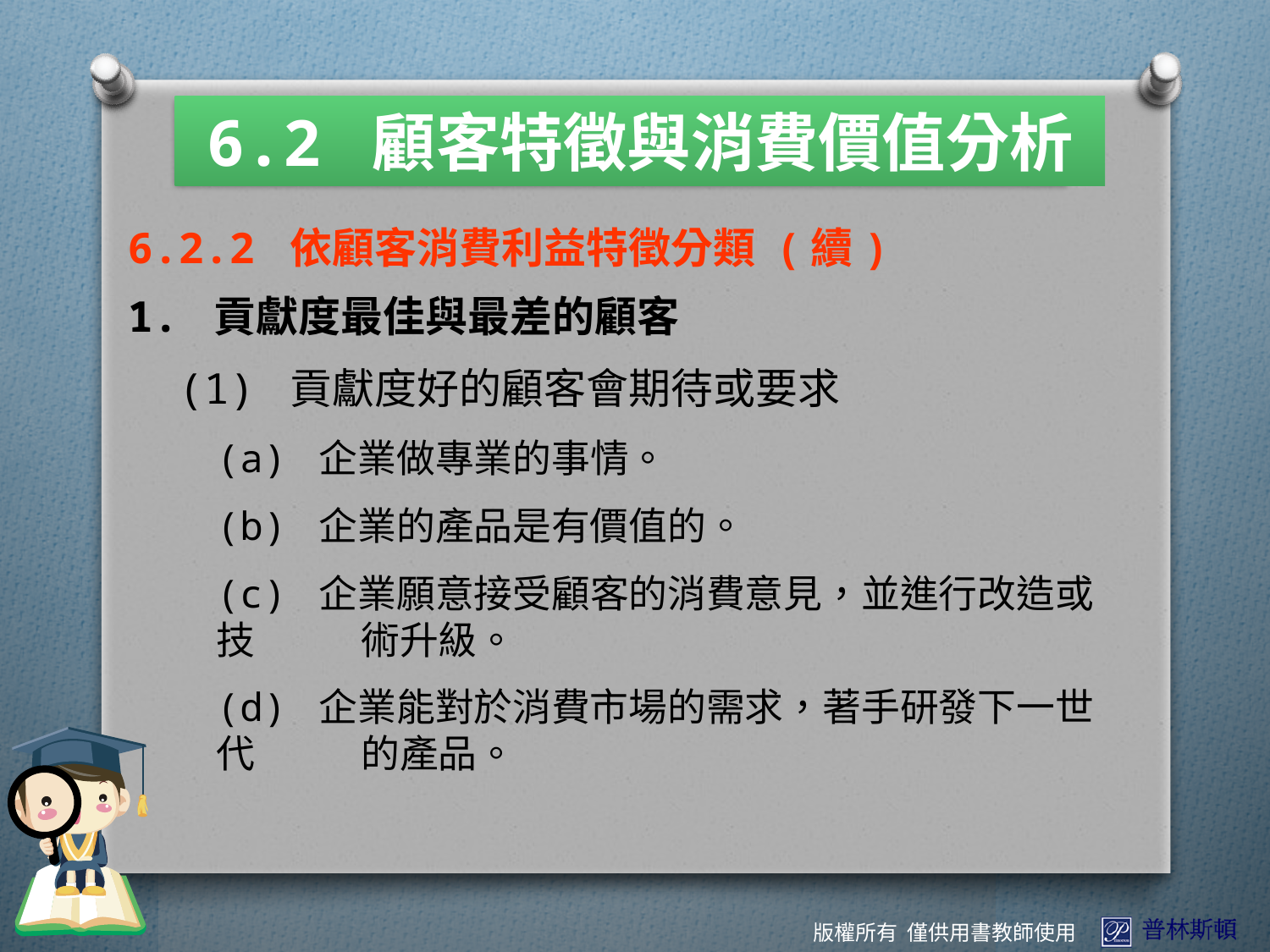

6.2 顧客特徵與消費價值分析
6.2.2 依顧客消費利益特徵分類 (續)
1. 貢獻度最佳與最差的顧客
(1) 貢獻度好的顧客會期待或要求
(a) 企業做專業的事情。
(b) 企業的產品是有價值的。
(c) 企業願意接受顧客的消費意見，並進行改造或技	  術升級。
(d) 企業能對於消費市場的需求，著手研發下一世代	  的產品。